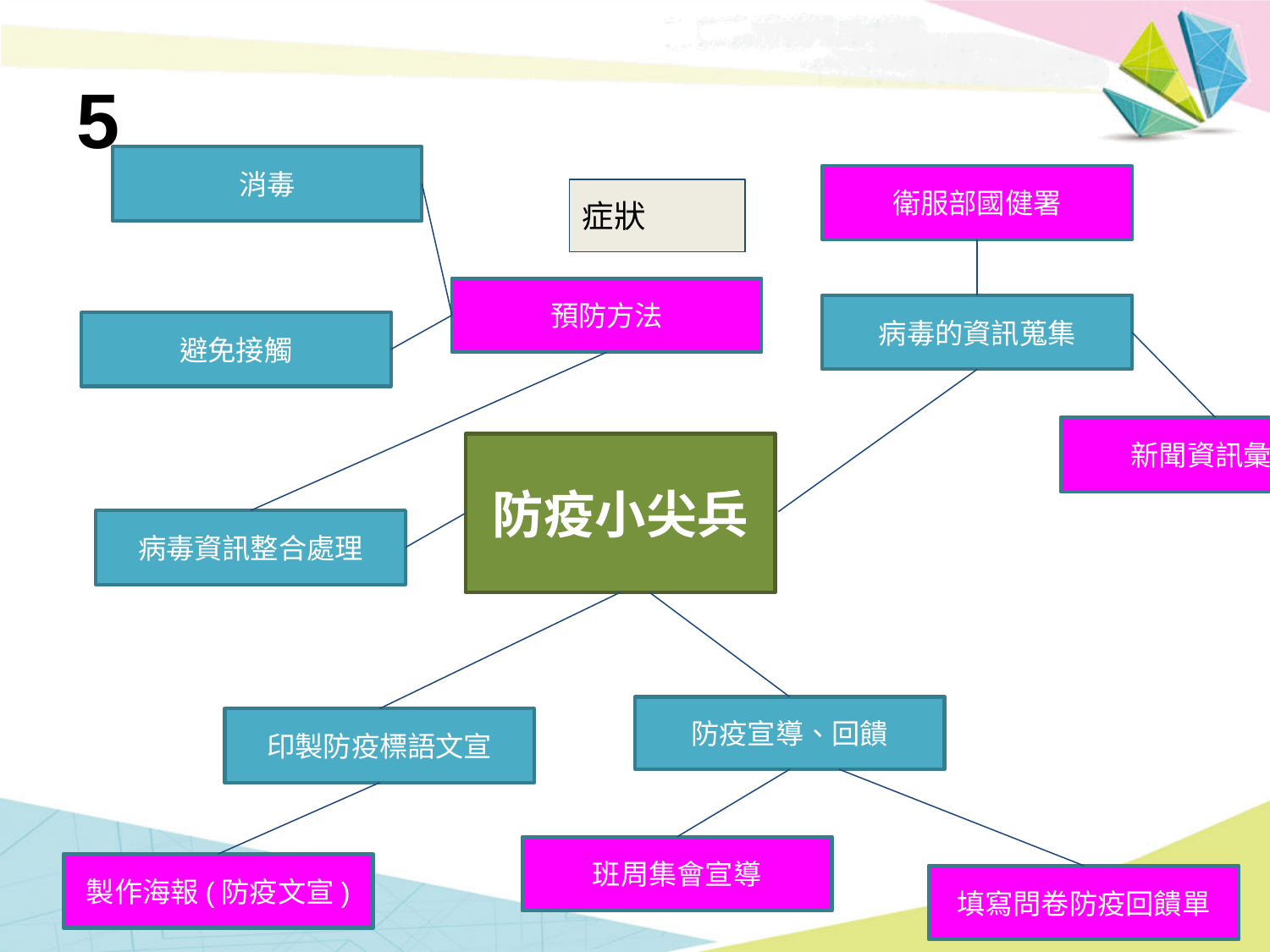

# 5
消毒
衛服部國健署
症狀
預防方法
病毒的資訊蒐集
避免接觸
新聞資訊彙整
防疫小尖兵
病毒資訊整合處理
防疫宣導、回饋
印製防疫標語文宣
班周集會宣導
製作海報(防疫文宣)
填寫問卷防疫回饋單